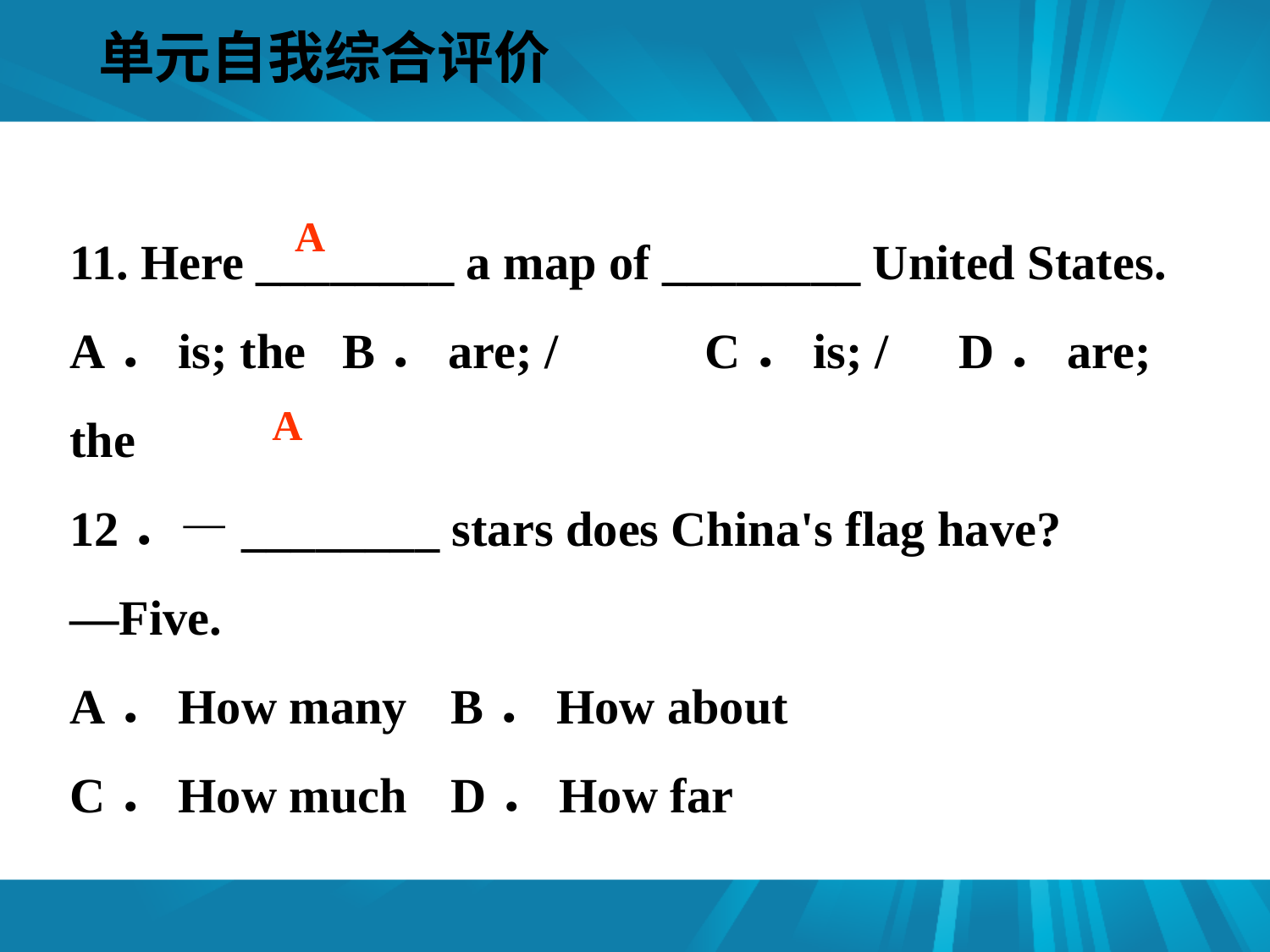

单元自我综合评价
#
11. Here ________ a map of ________ United States.
A．is; the   B．are; /  	C．is; /  	D．are; the
12．—________ stars does China's flag have?
—Five.
A．How many  	B．How about
C．How much  	D．How far
A
A